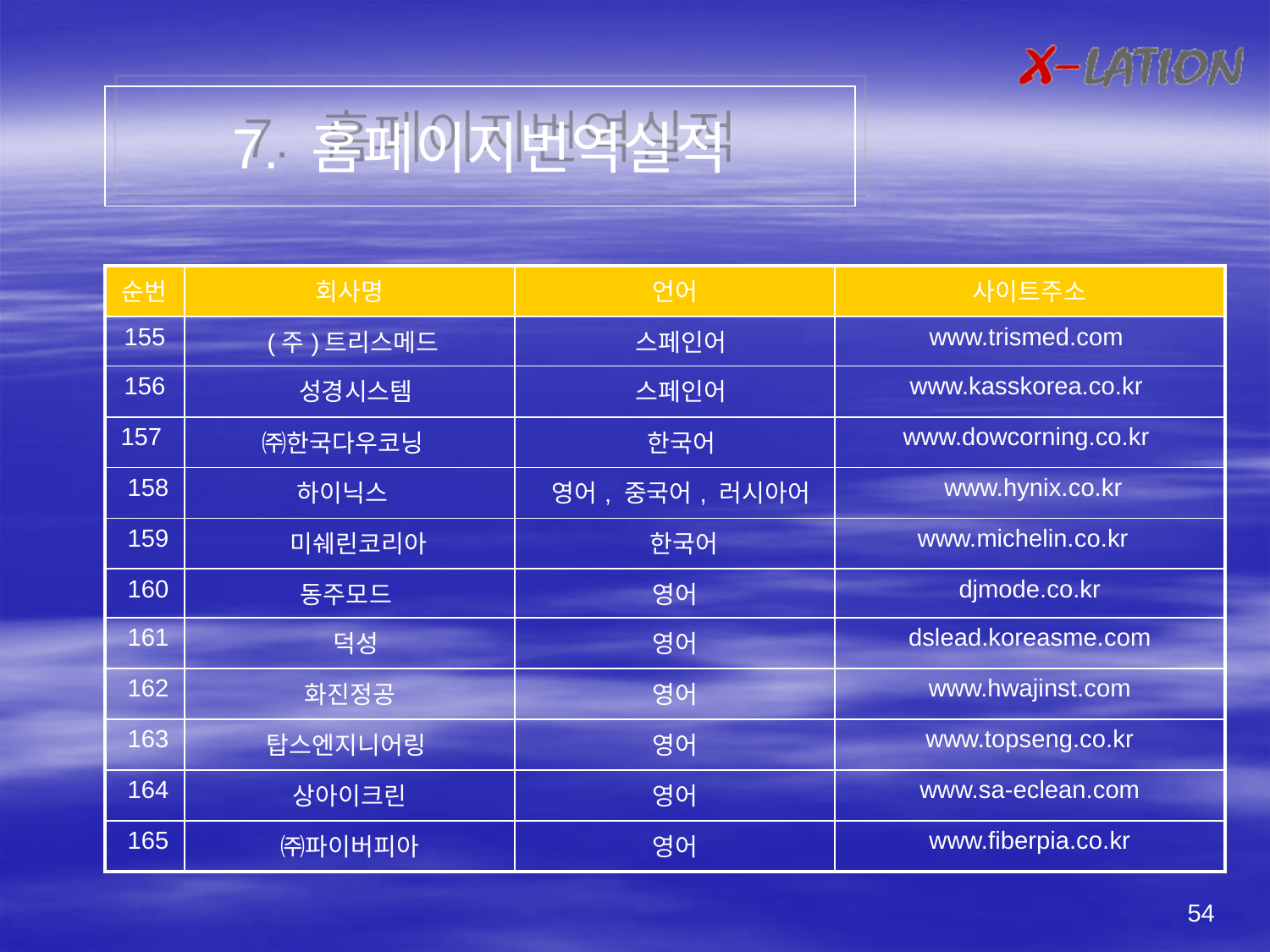

7. 홈페이지번역실적
| 순번 | 회사명 | 언어 | 사이트주소 |
| --- | --- | --- | --- |
| 155 | (주)트리스메드 | 스페인어 | www.trismed.com |
| 156 | 성경시스템 | 스페인어 | www.kasskorea.co.kr |
| 157 | ㈜한국다우코닝 | 한국어 | www.dowcorning.co.kr |
| 158 | 하이닉스 | 영어, 중국어, 러시아어 | www.hynix.co.kr |
| 159 | 미쉐린코리아 | 한국어 | www.michelin.co.kr |
| 160 | 동주모드 | 영어 | djmode.co.kr |
| 161 | 덕성 | 영어 | dslead.koreasme.com |
| 162 | 화진정공 | 영어 | www.hwajinst.com |
| 163 | 탑스엔지니어링 | 영어 | www.topseng.co.kr |
| 164 | 상아이크린 | 영어 | www.sa-eclean.com |
| 165 | ㈜파이버피아 | 영어 | www.fiberpia.co.kr |
54